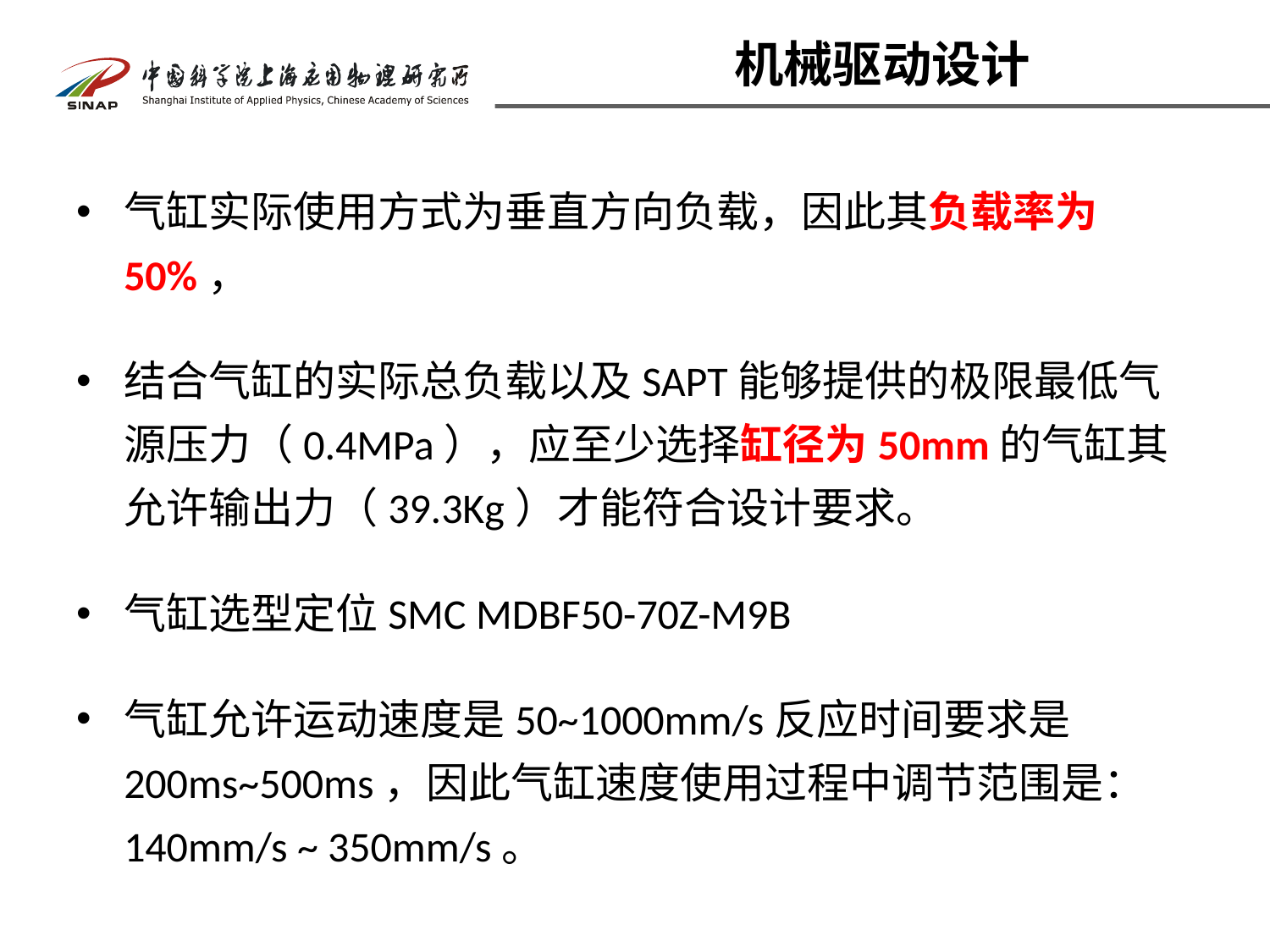

# 机械驱动设计
气缸实际使用方式为垂直方向负载，因此其负载率为50%，
结合气缸的实际总负载以及SAPT能够提供的极限最低气源压力（0.4MPa），应至少选择缸径为50mm的气缸其允许输出力（39.3Kg）才能符合设计要求。
气缸选型定位SMC MDBF50-70Z-M9B
气缸允许运动速度是50~1000mm/s反应时间要求是200ms~500ms，因此气缸速度使用过程中调节范围是：140mm/s ~ 350mm/s。